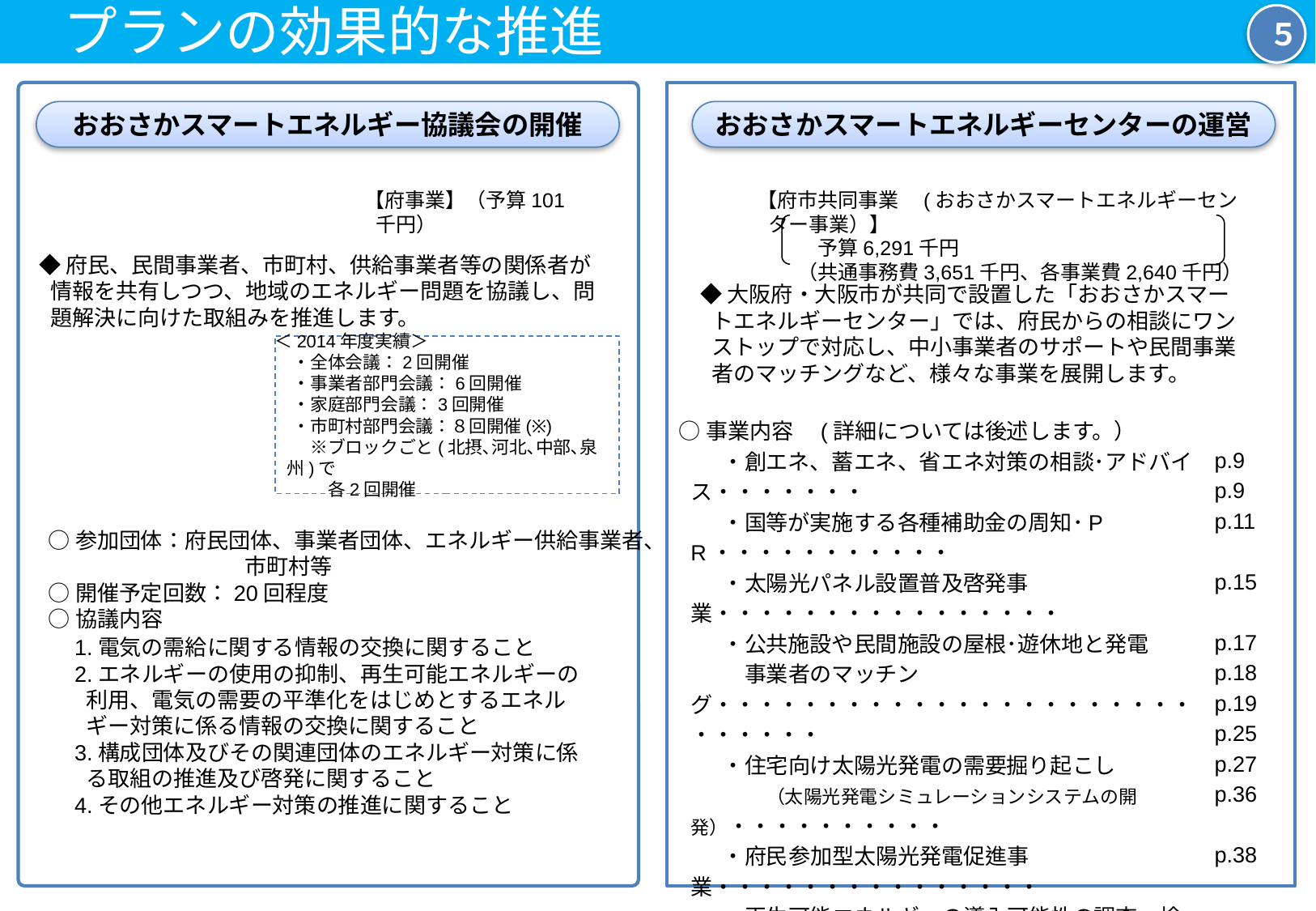

プランの効果的な推進
５

おおさかスマートエネルギーセンターの運営
おおさかスマートエネルギー協議会の開催
【府市共同事業　(おおさかスマートエネルギーセンター事業）】
　　　予算6,291千円
　　（共通事務費3,651千円、各事業費2,640千円）
【府事業】（予算101千円）

◆府民、民間事業者、市町村、供給事業者等の関係者が情報を共有しつつ、地域のエネルギー問題を協議し、問題解決に向けた取組みを推進します。
◆大阪府・大阪市が共同で設置した「おおさかスマートエネルギーセンター」では、府民からの相談にワンストップで対応し、中小事業者のサポートや民間事業者のマッチングなど、様々な事業を展開します。
＜2014年度実績＞
　・全体会議：2回開催
　・事業者部門会議：6回開催
　・家庭部門会議：3回開催
　・市町村部門会議：８回開催(※)
　　※ブロックごと(北摂､河北､中部､泉州)で
　　　各2回開催
○事業内容　(詳細については後述します。）
　　・創エネ、蓄エネ、省エネ対策の相談･アドバイス・・・・・・・
　　・国等が実施する各種補助金の周知･PR・・・・・・・・・・・
　　・太陽光パネル設置普及啓発事業・・・・・・・・・・・・・・・・
　　・公共施設や民間施設の屋根･遊休地と発電
　　　事業者のマッチング・・・・・・・・・・・・・・・・・・・・・・・・・・・・
　　・住宅向け太陽光発電の需要掘り起こし
　　　　（太陽光発電シミュレーションシステムの開発）・・・・・・・・・・
　　・府民参加型太陽光発電促進事業・・・・・・・・・・・・・・・
　　・再生可能エネルギーの導入可能性の調査・検討・・・・・
　　・省エネ・省CO2・節電のアドバイス(相談窓口の設置･運営）・・
　　・省エネビルサポート事業・・・・・・・・・・・・・・・・・・・・・・・・・
　　・BEMS普及啓発事業・・・・・・・・・・・・・・・・・・・・・・・・・・
　　・ガス冷暖房・蓄熱式空調・コージェネレーション等
　　　の導入推進････・・・・・・・・・・・・・・・・・・・・・・・・・・・・・・
p.9
p.9
p.11

p.15

p.17
p.18
p.19
p.25
p.27
p.36

p.38
○参加団体：府民団体、事業者団体、エネルギー供給事業者、
　　　　　　　　　市町村等
○開催予定回数：20回程度
○協議内容
1.電気の需給に関する情報の交換に関すること
2.エネルギーの使用の抑制、再生可能エネルギーの利用、電気の需要の平準化をはじめとするエネルギー対策に係る情報の交換に関すること
3.構成団体及びその関連団体のエネルギー対策に係る取組の推進及び啓発に関すること
4.その他エネルギー対策の推進に関すること